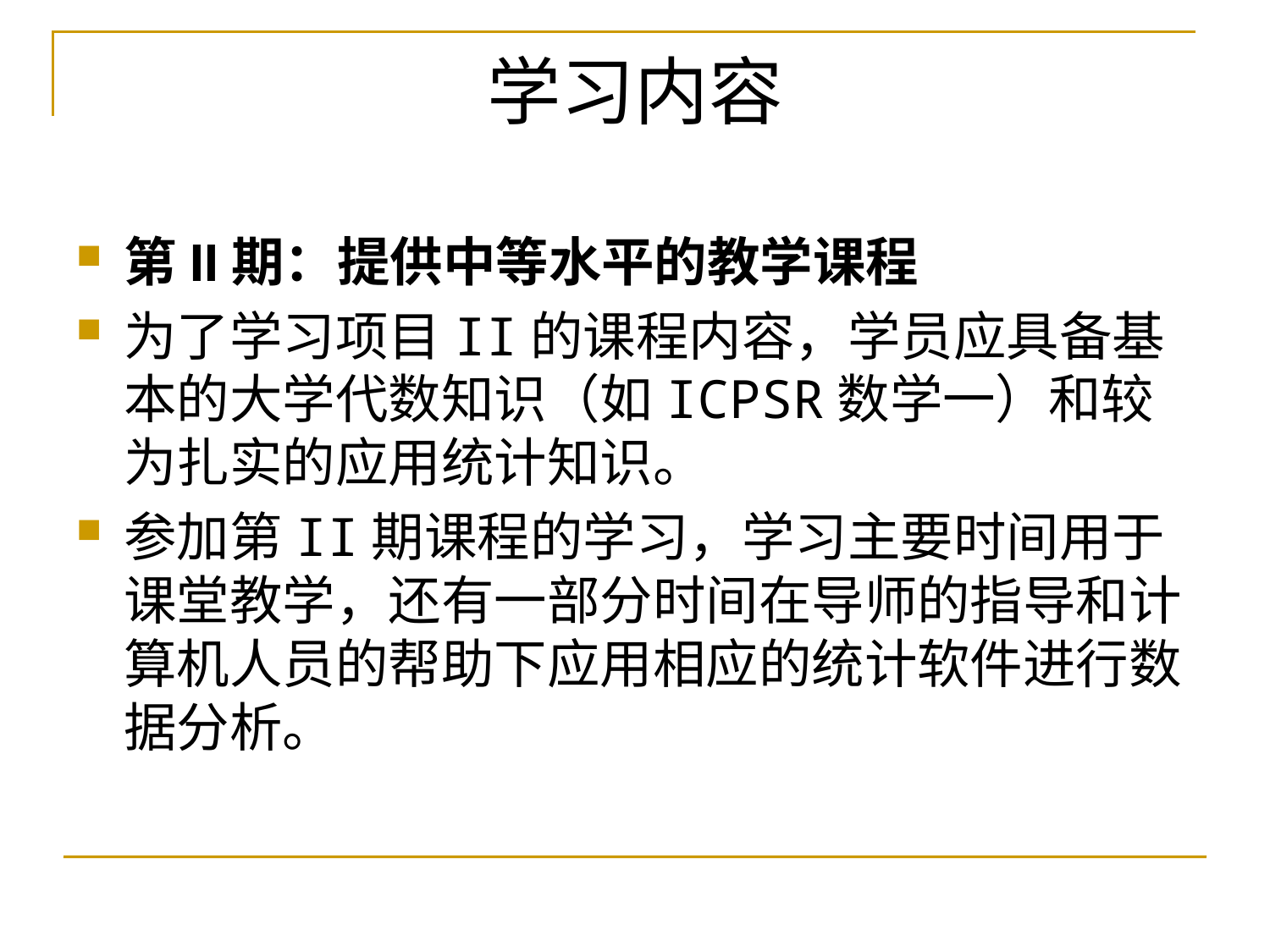

# 学习内容
第II期：提供中等水平的教学课程
为了学习项目II的课程内容，学员应具备基本的大学代数知识（如ICPSR数学一）和较为扎实的应用统计知识。
参加第II期课程的学习，学习主要时间用于课堂教学，还有一部分时间在导师的指导和计算机人员的帮助下应用相应的统计软件进行数据分析。